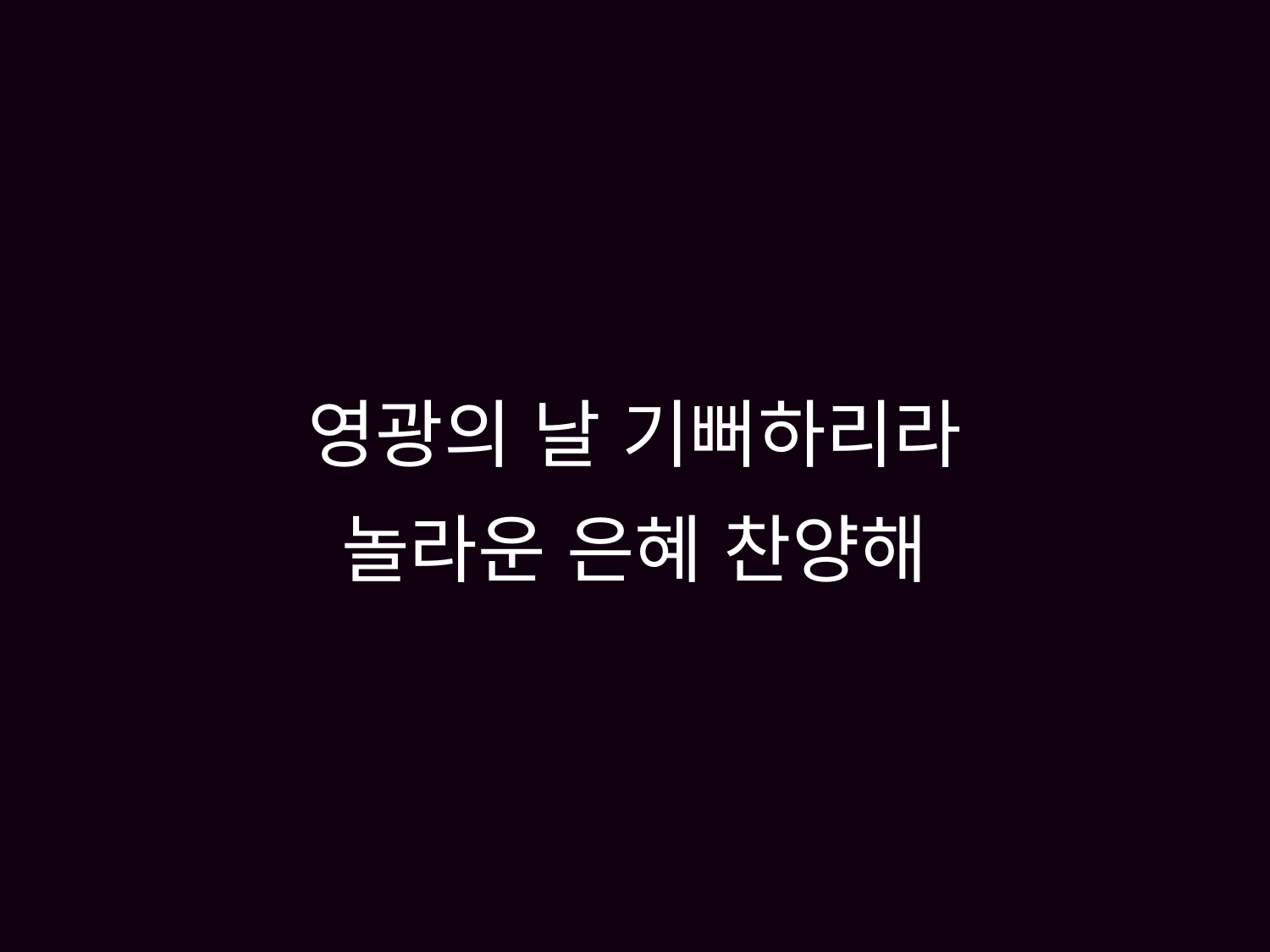

# 영광의 날 기뻐하리라 놀라운 은혜 찬양해